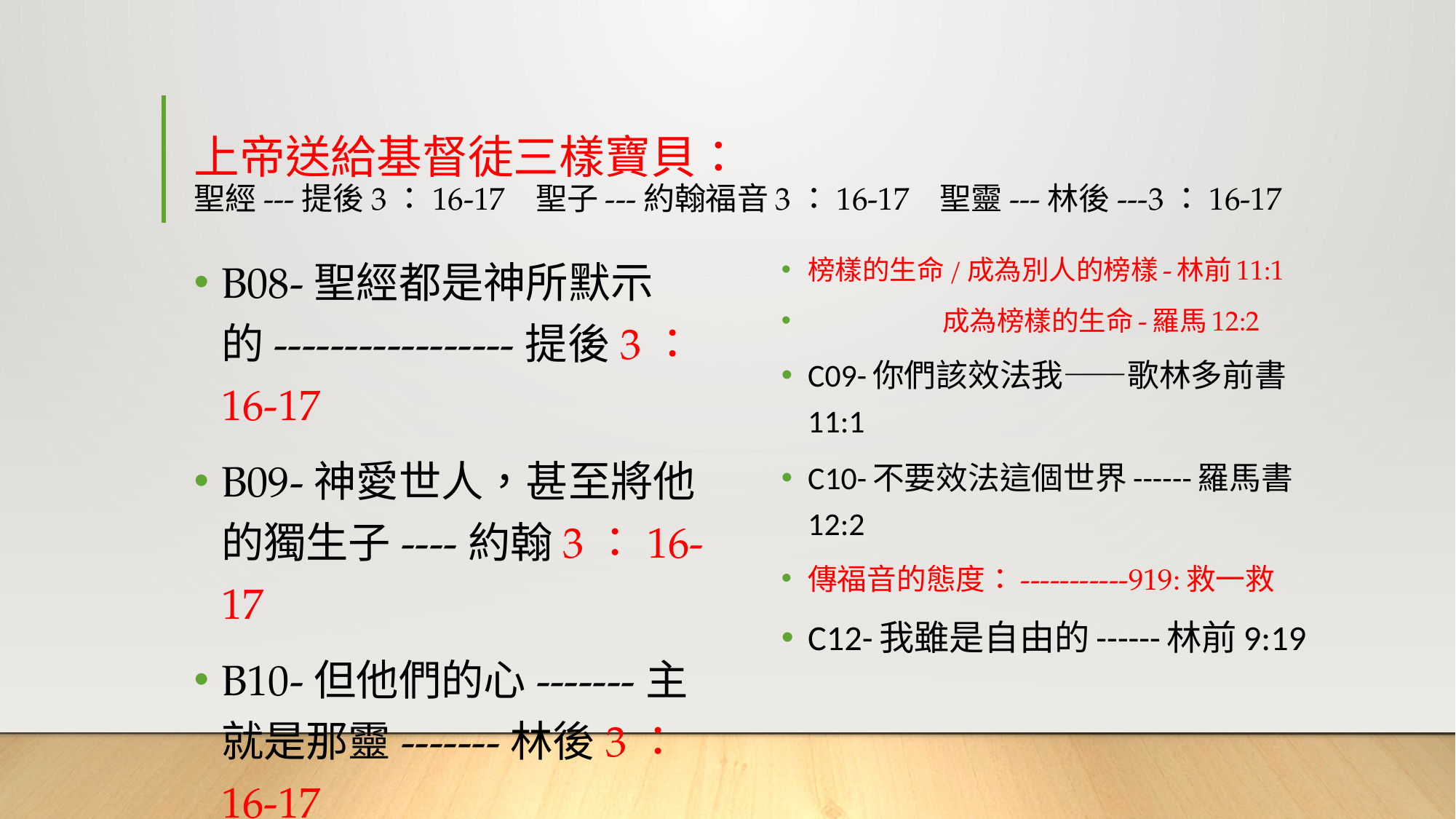

# 上帝送給基督徒三樣寶貝： 聖經---提後3：16-17   聖子---約翰福音3：16-17   聖靈---林後---3：16-17
B08-聖經都是神所默示的-----------------提後3：16-17
B09-神愛世人，甚至將他的獨生子----約翰3：16-17
B10-但他們的心-------主就是那靈-------林後3：16-17
榜樣的生命/成為別人的榜樣-林前11:1
                     成為榜樣的生命-羅馬12:2
C09-你們該效法我——歌林多前書11:1
C10-不要效法這個世界------羅馬書12:2
傳福音的態度：-----------919:救一救
C12-我雖是自由的------林前9:19